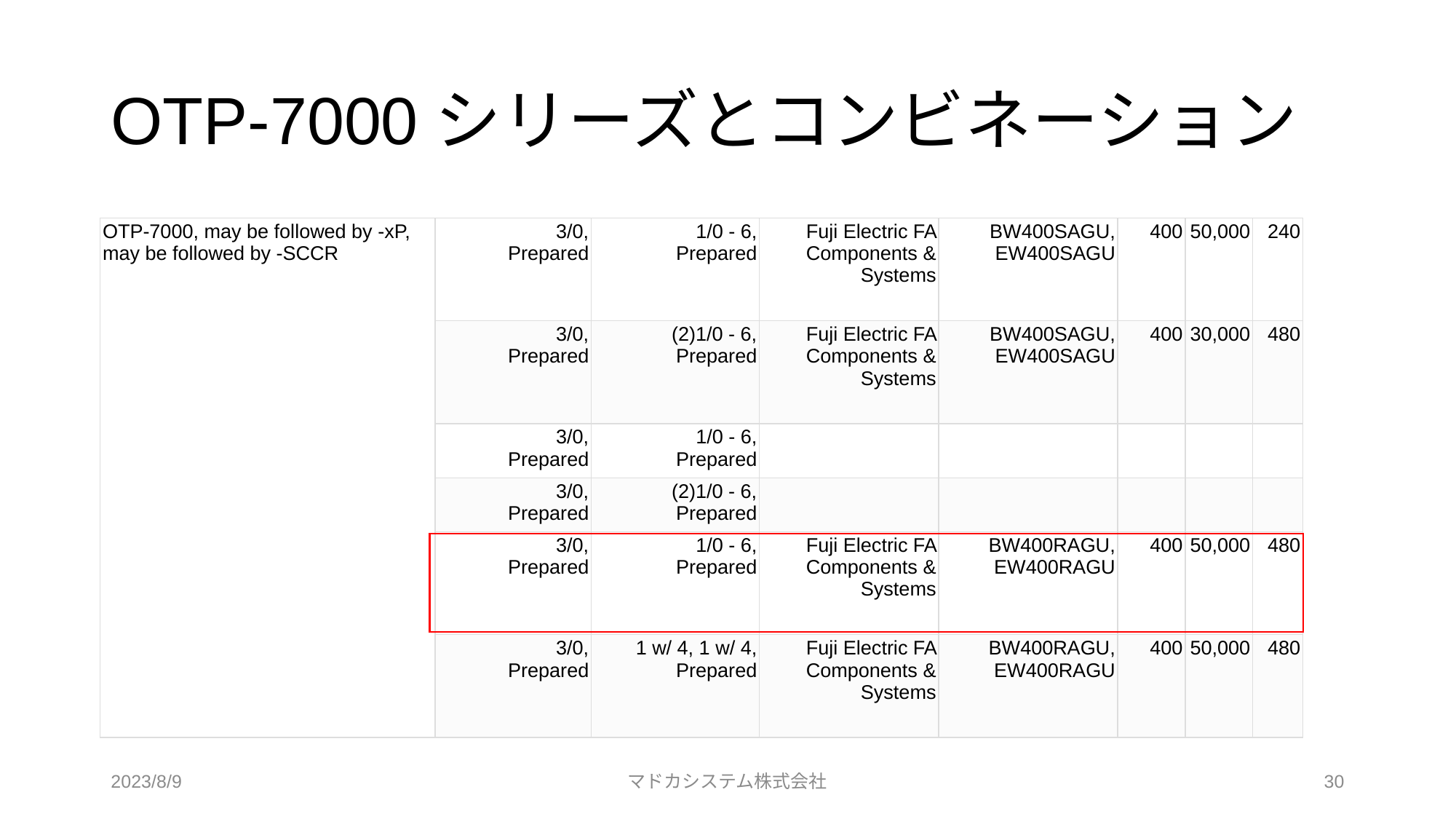

# OTP-7000シリーズとコンビネーション
| OTP-7000, may be followed by -xP, may be followed by -SCCR | 3/0, Prepared | 1/0 - 6, Prepared | Fuji Electric FA Components & Systems | BW400SAGU, EW400SAGU | 400 | 50,000 | 240 |
| --- | --- | --- | --- | --- | --- | --- | --- |
|  | 3/0, Prepared | (2)1/0 - 6, Prepared | Fuji Electric FA Components & Systems | BW400SAGU, EW400SAGU | 400 | 30,000 | 480 |
|  | 3/0, Prepared | 1/0 - 6, Prepared |  |  |  |  |  |
|  | 3/0, Prepared | (2)1/0 - 6, Prepared |  |  |  |  |  |
|  | 3/0, Prepared | 1/0 - 6, Prepared | Fuji Electric FA Components & Systems | BW400RAGU, EW400RAGU | 400 | 50,000 | 480 |
|  | 3/0, Prepared | 1 w/ 4, 1 w/ 4, Prepared | Fuji Electric FA Components & Systems | BW400RAGU, EW400RAGU | 400 | 50,000 | 480 |

2023/8/9
マドカシステム株式会社
30